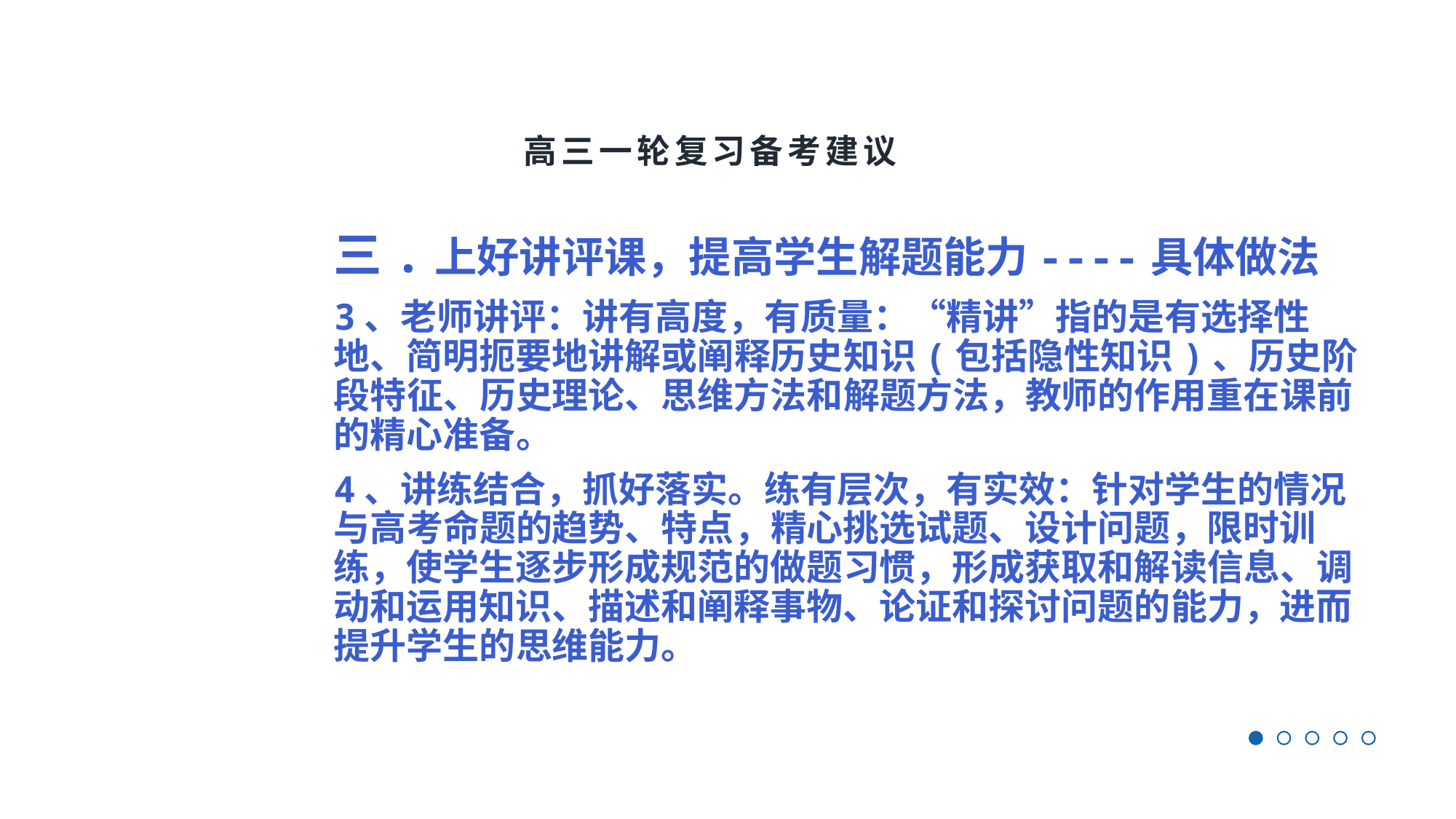

# 高三一轮复习备考建议
三.上好讲评课，提高学生解题能力----具体做法
3、老师讲评：讲有高度，有质量：“精讲”指的是有选择性地、简明扼要地讲解或阐释历史知识(包括隐性知识)、历史阶段特征、历史理论、思维方法和解题方法，教师的作用重在课前的精心准备。
4、讲练结合，抓好落实。练有层次，有实效：针对学生的情况与高考命题的趋势、特点，精心挑选试题、设计问题，限时训练，使学生逐步形成规范的做题习惯，形成获取和解读信息、调动和运用知识、描述和阐释事物、论证和探讨问题的能力，进而提升学生的思维能力。